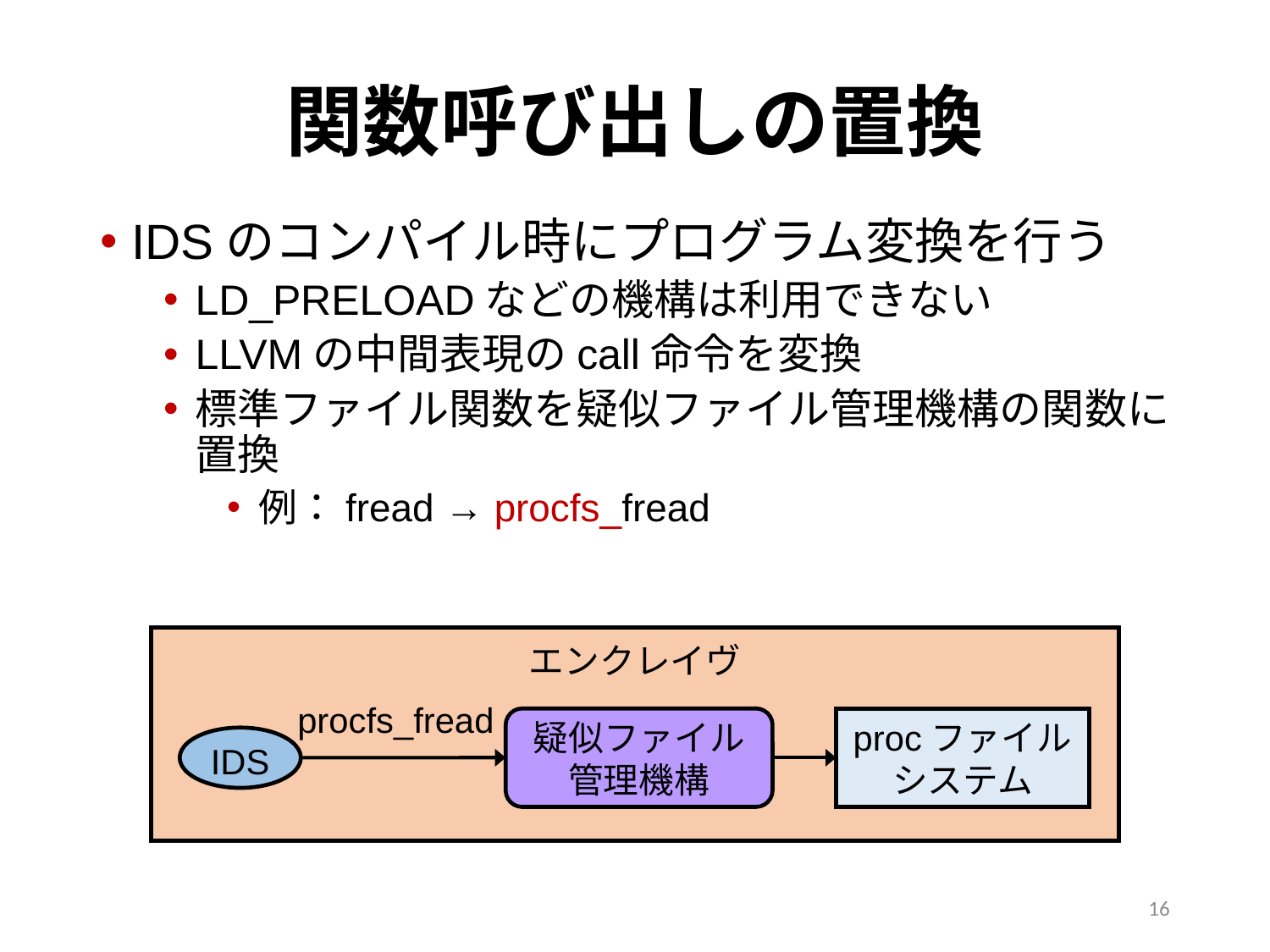

# 関数呼び出しの置換
IDSのコンパイル時にプログラム変換を行う
LD_PRELOADなどの機構は利用できない
LLVMの中間表現のcall命令を変換
標準ファイル関数を疑似ファイル管理機構の関数に置換
例：fread → procfs_fread
エンクレイヴ
procfs_fread
疑似ファイル
管理機構
procファイル
システム
IDS
16